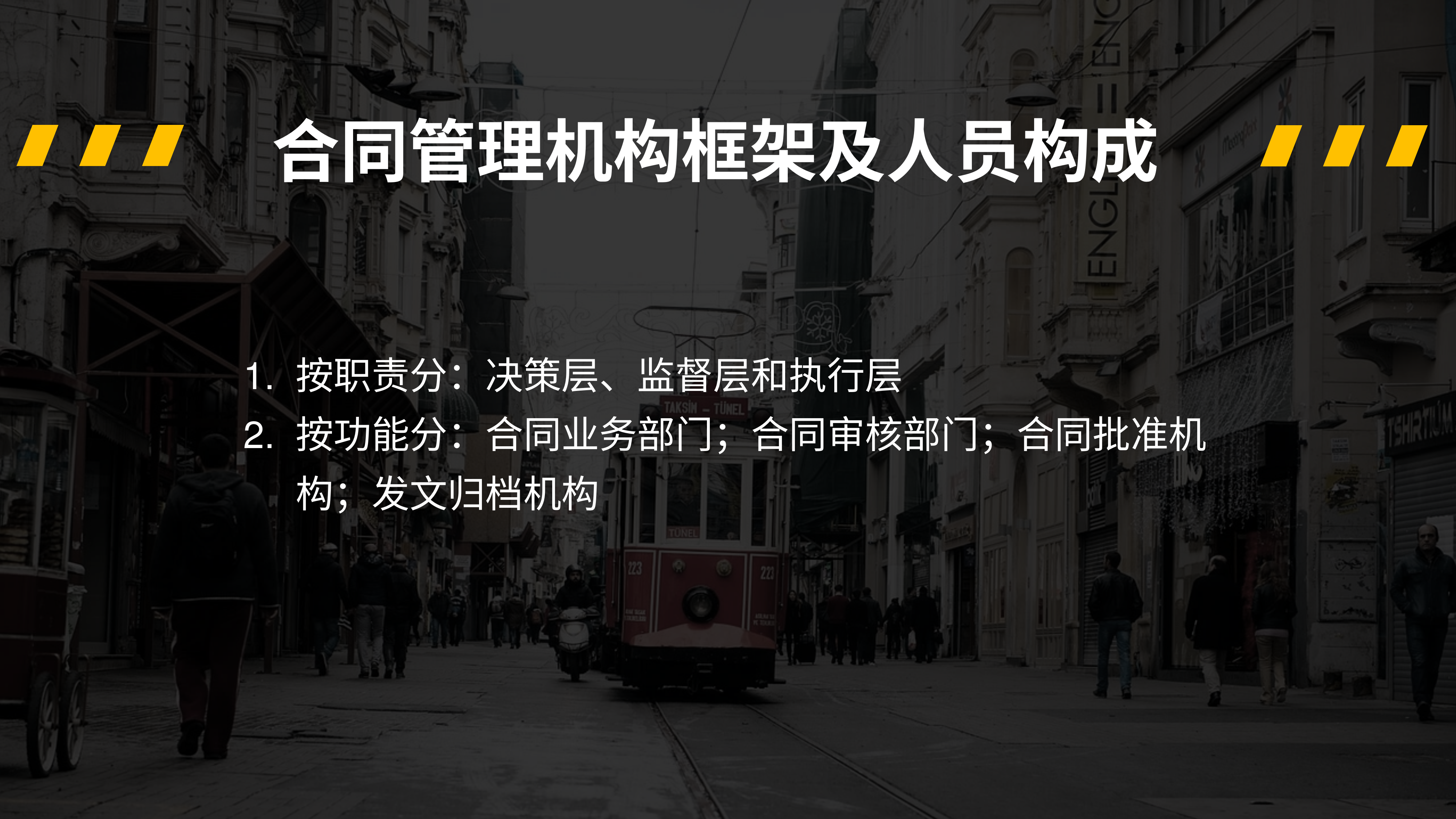

# 合同管理机构框架及人员构成

按职责分：决策层、监督层和执行层
按功能分：合同业务部门；合同审核部门；合同批准机构；发文归档机构